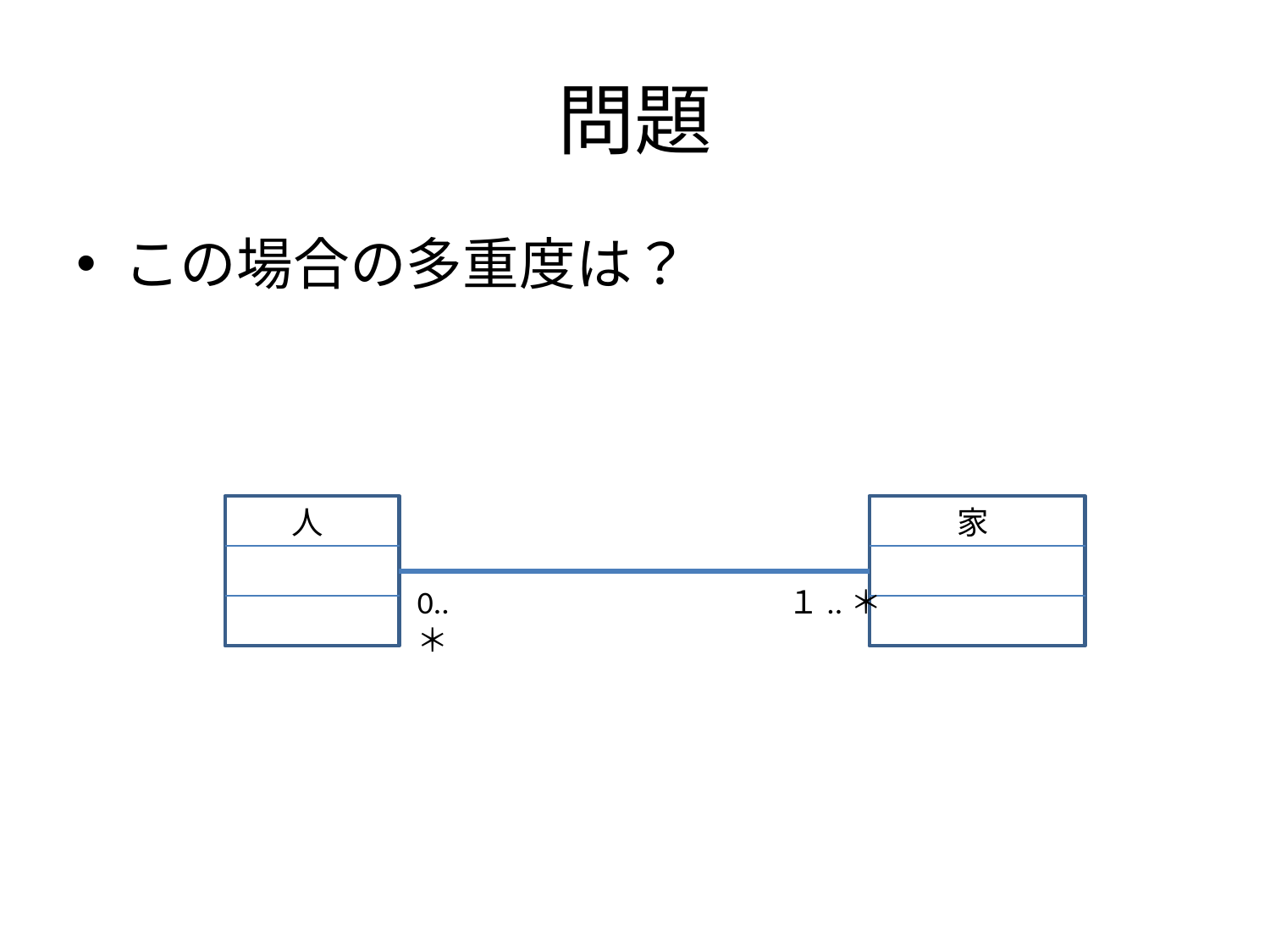

# 問題
この場合の多重度は？

人

家
0..＊
１..＊